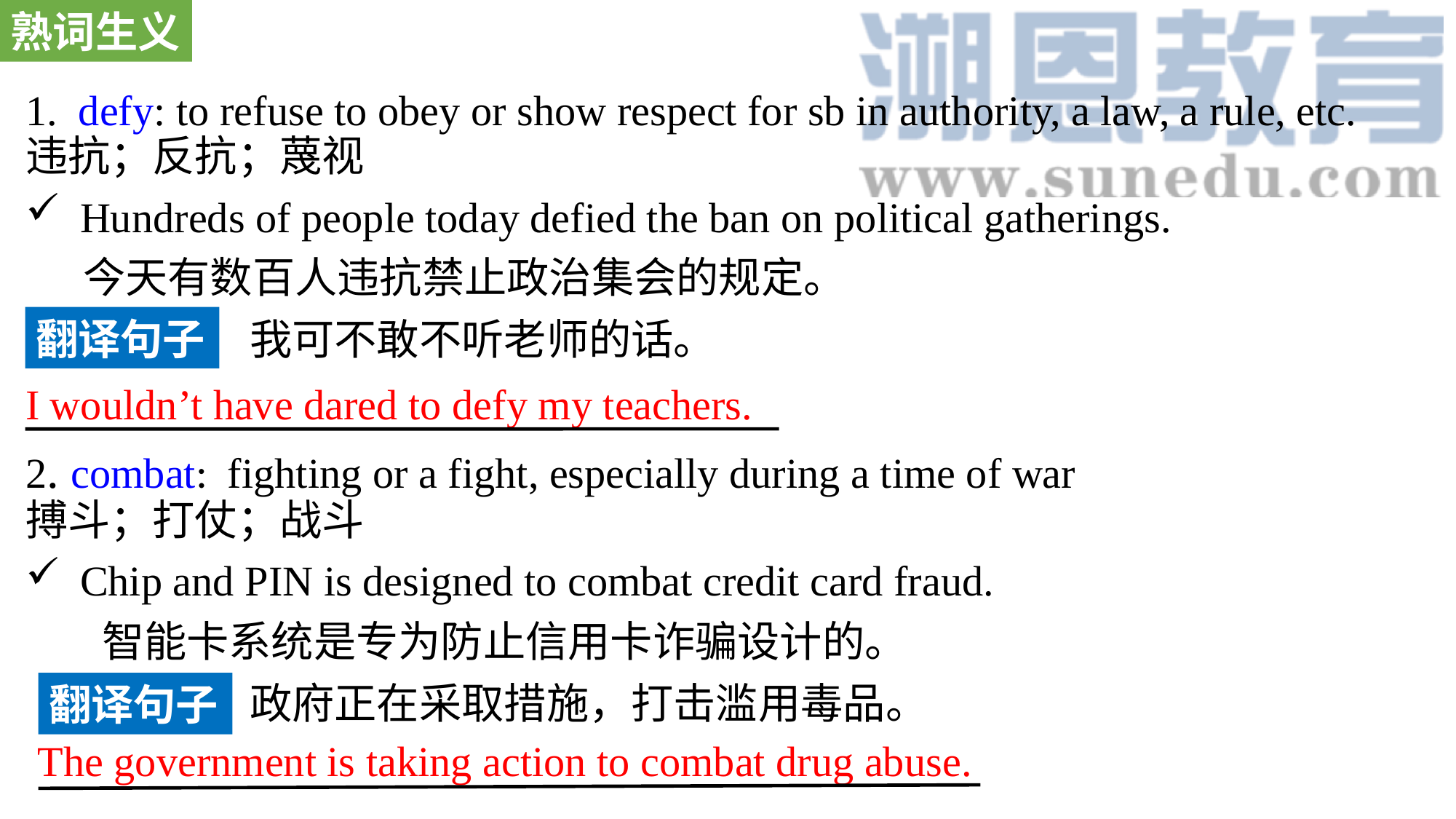

熟词生义
1.  defy: to refuse to obey or show respect for sb in authority, a law, a rule, etc.     违抗；反抗；蔑视
Hundreds of people today defied the ban on political gatherings.
     今天有数百人违抗禁止政治集会的规定。

2. combat:  fighting or a fight, especially during a time of war                              搏斗；打仗；战斗
Chip and PIN is designed to combat credit card fraud.
       智能卡系统是专为防止信用卡诈骗设计的。
翻译句子
我可不敢不听老师的话。
I wouldn’t have dared to defy my teachers.
政府正在采取措施，打击滥用毒品。
翻译句子
The government is taking action to combat drug abuse.